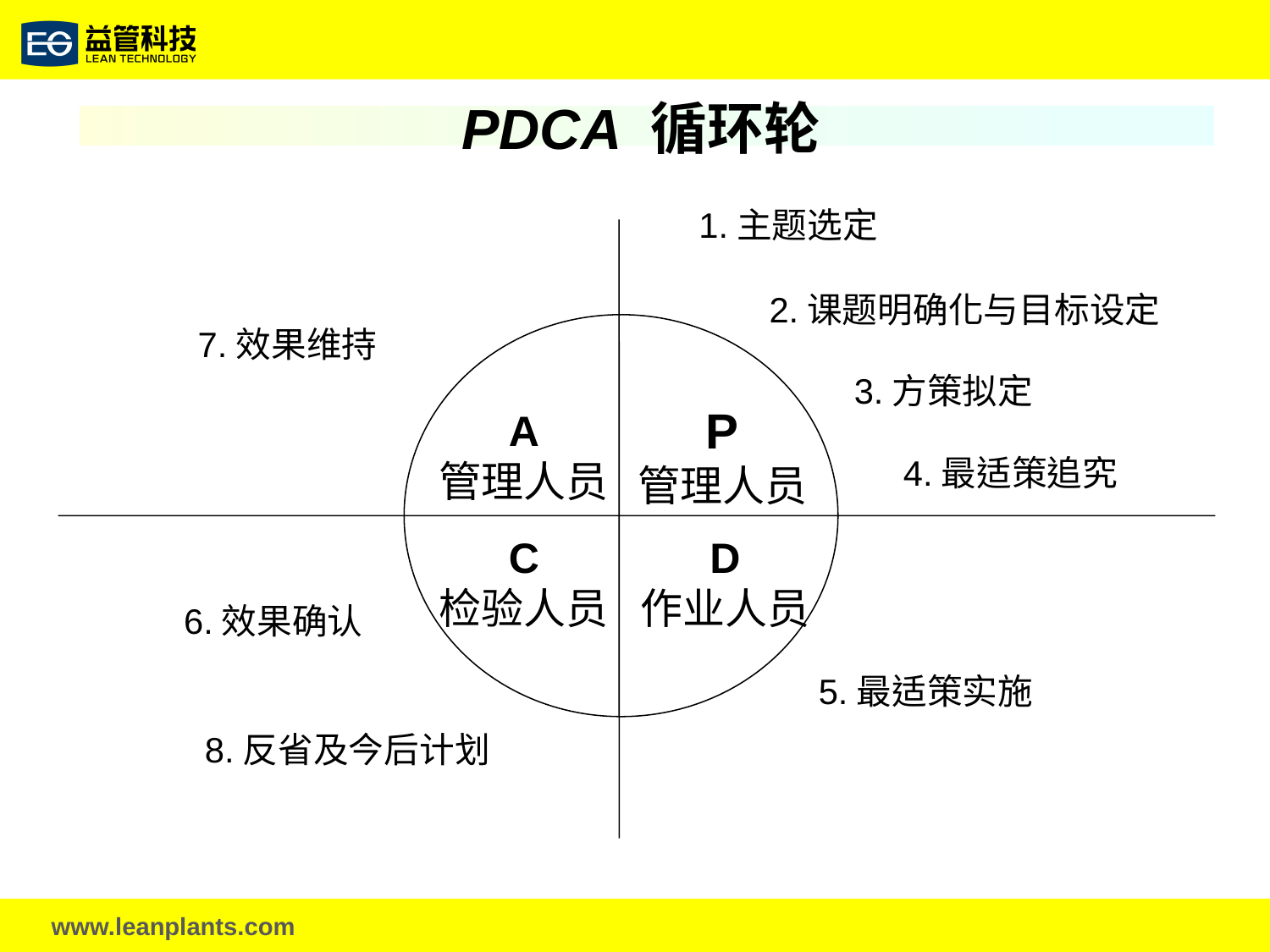

# PDCA 循环轮
1.主题选定

2.课题明确化与目标设定
7.效果维持

3.方策拟定
A
管理人员
P
管理人员
4.最适策追究

C
检验人员
D
作业人员
6.效果确认
5.最适策实施
8.反省及今后计划
24